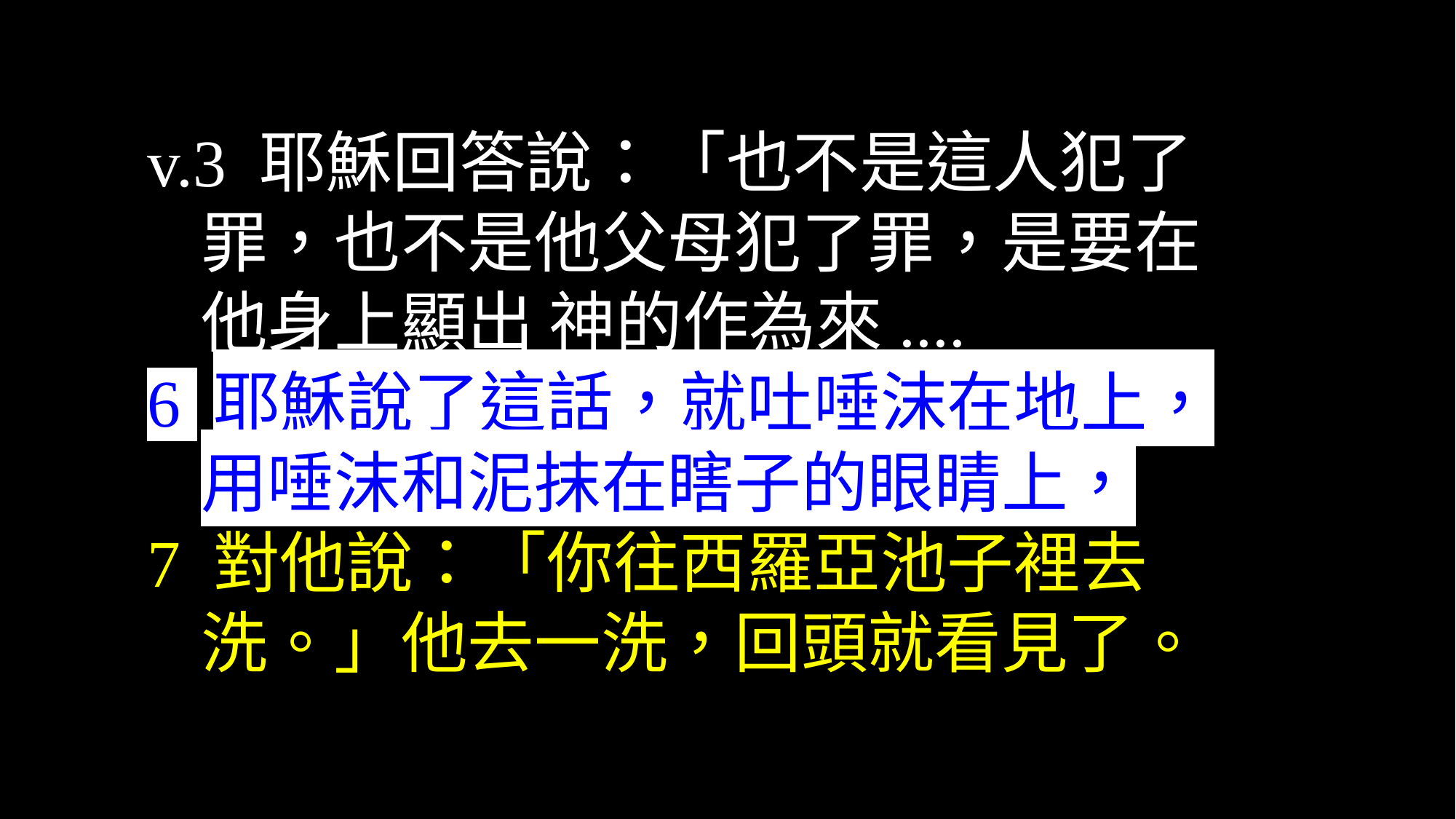

v.3 耶穌回答說：「也不是這人犯了罪，也不是他父母犯了罪，是要在他身上顯出 神的作為來....
6 耶穌說了這話，就吐唾沫在地上，用唾沫和泥抹在瞎子的眼睛上，
7 對他說：「你往西羅亞池子裡去洗。」他去一洗，回頭就看見了。